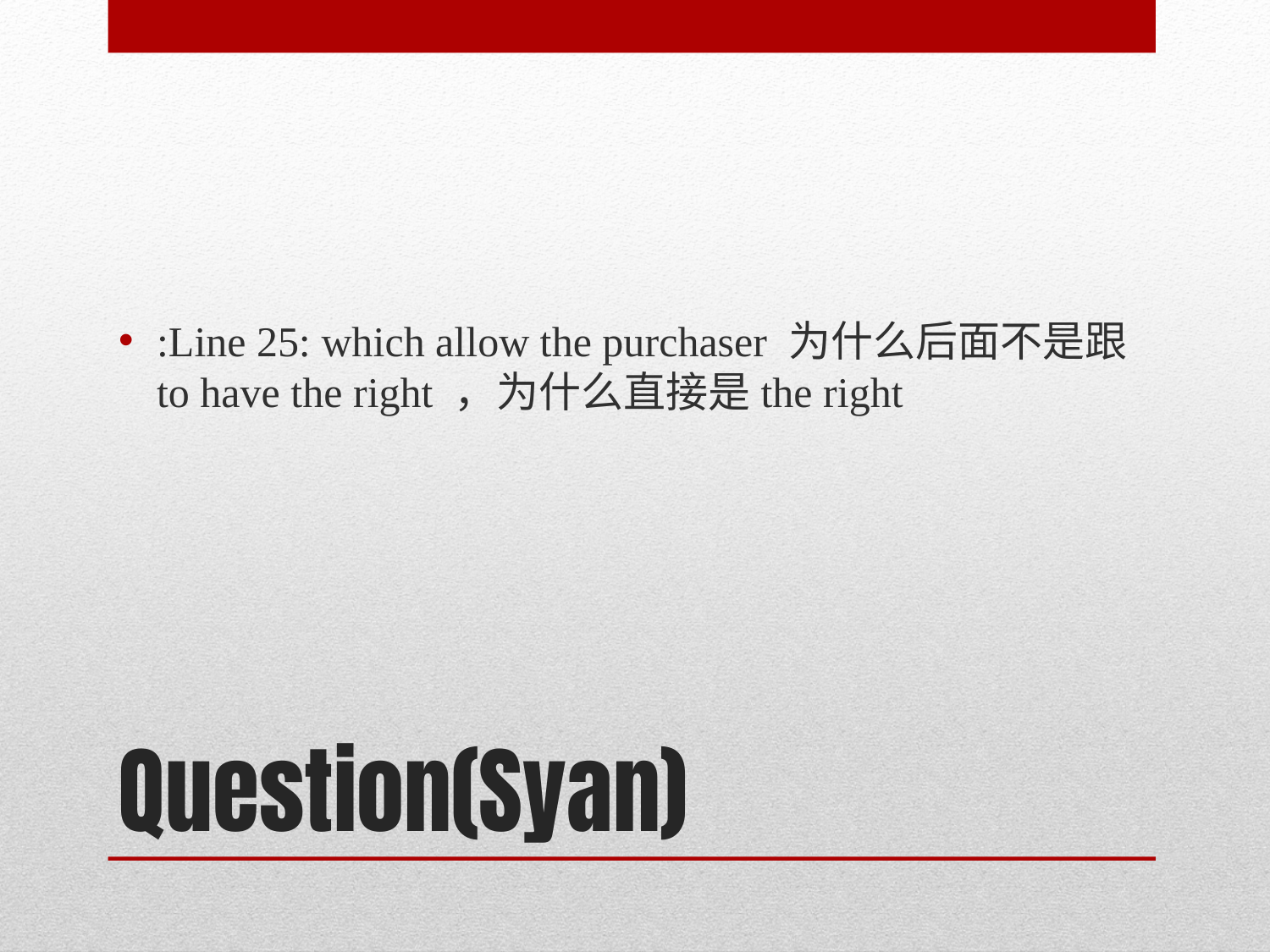

:Line 25: which allow the purchaser 为什么后面不是跟to have the right ，为什么直接是the right
# Question(Syan)